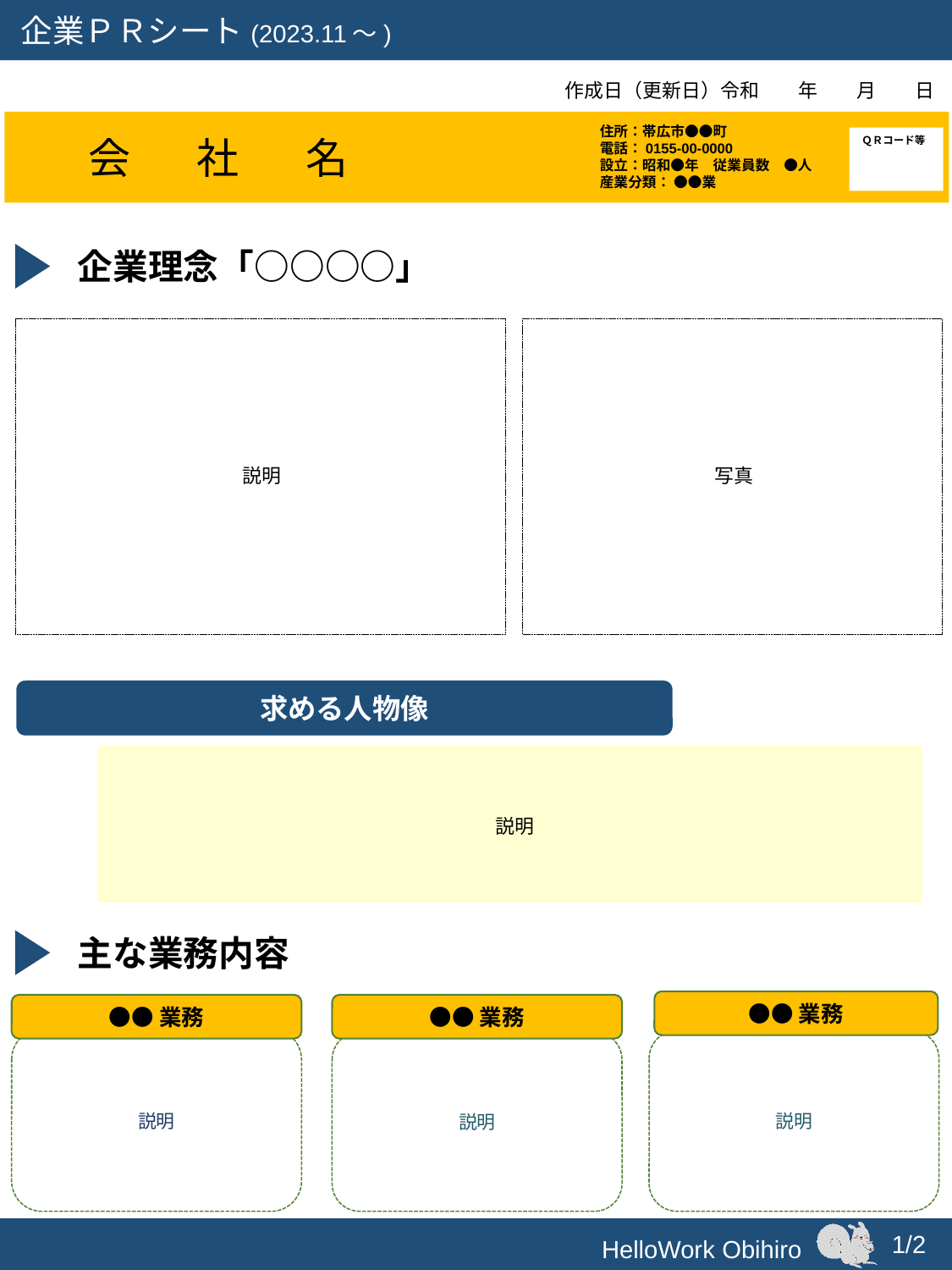

作成日（更新日）令和　　年　　月　　日
　　会　　社　　名
住所：帯広市●●町
電話：0155-00-0000
設立：昭和●年　従業員数　●人
産業分類： ●●業
ＱＲコード等

企業理念「○○○○」

説明
写真
求める人物像
説明
主な業務内容

●●業務
●●業務
●●業務
説明
説明
説明